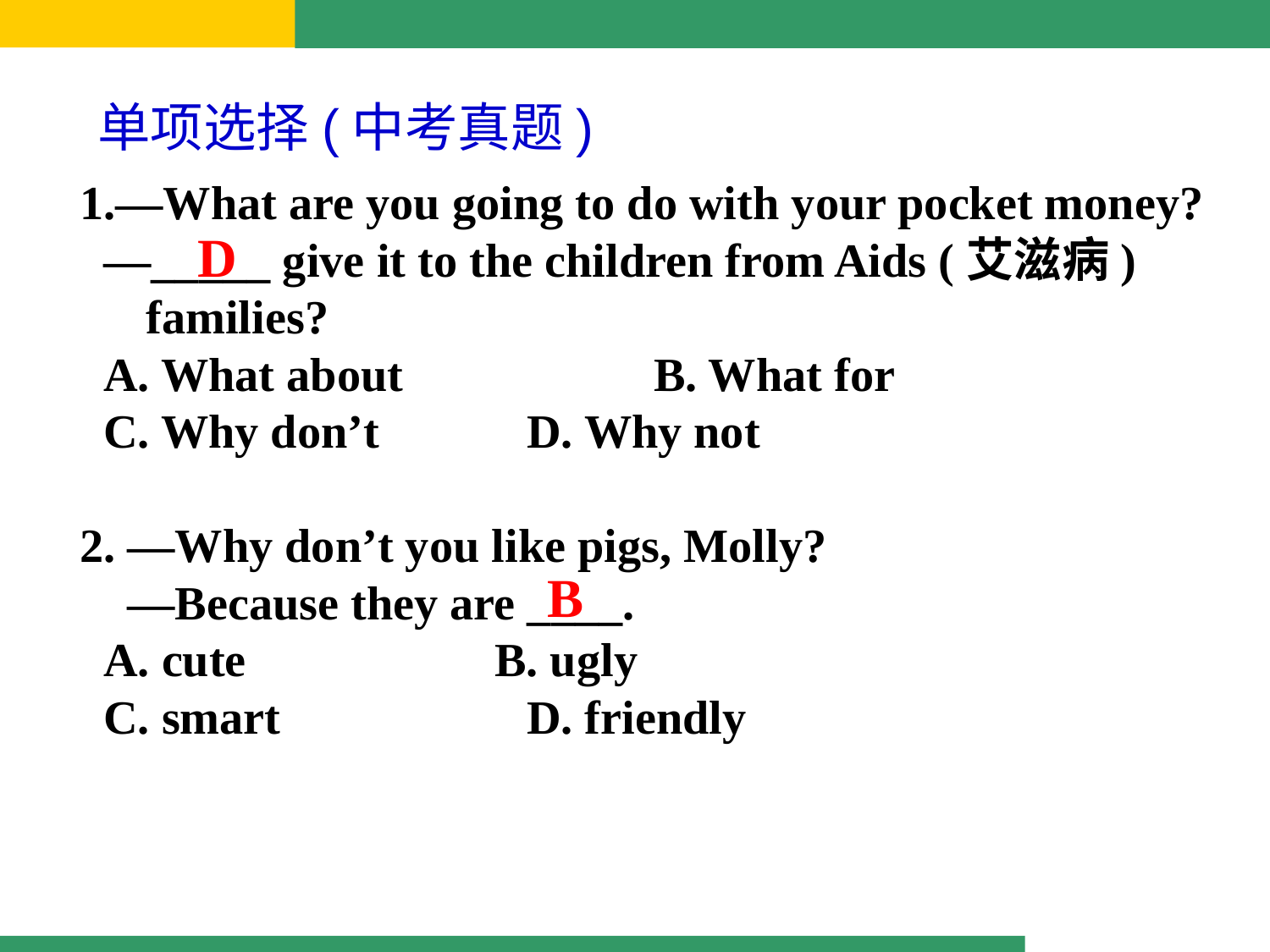

# 单项选择(中考真题)
1.—What are you going to do with your pocket money?
  —_____ give it to the children from Aids (艾滋病) families?
  A. What about		B. What for
  C. Why don’t		D. Why not

2. —Why don’t you like pigs, Molly?
    —Because they are ____.
  A. cute		        B. ugly
  C. smart		D. friendly
D
B